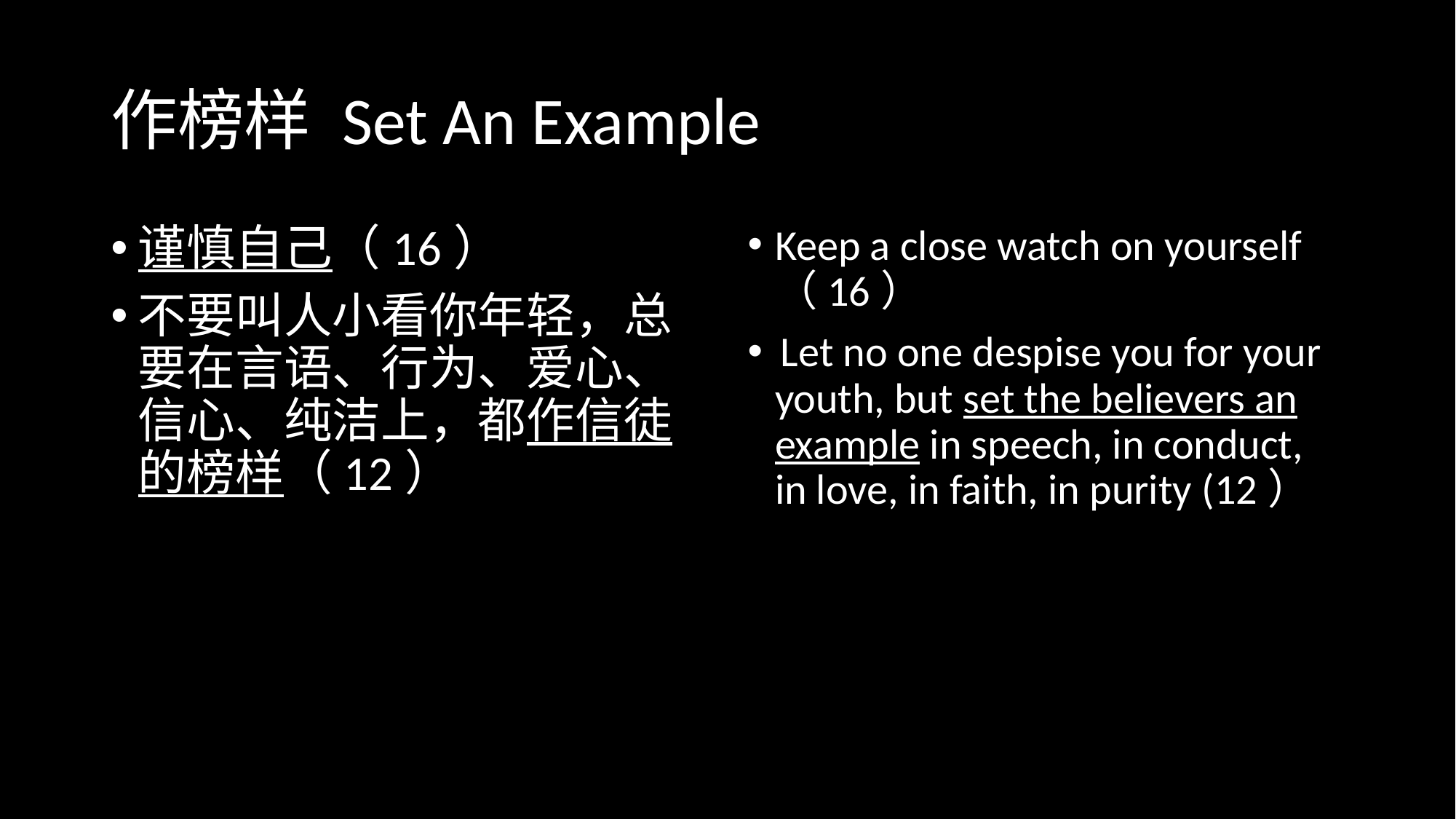

# 作榜样 Set An Example
谨慎自己（16）
不要叫人小看你年轻，总要在言语、行为、爱心、信心、纯洁上，都作信徒的榜样（12）
Keep a close watch on yourself （16）
 Let no one despise you for your youth, but set the believers an example in speech, in conduct, in love, in faith, in purity (12）